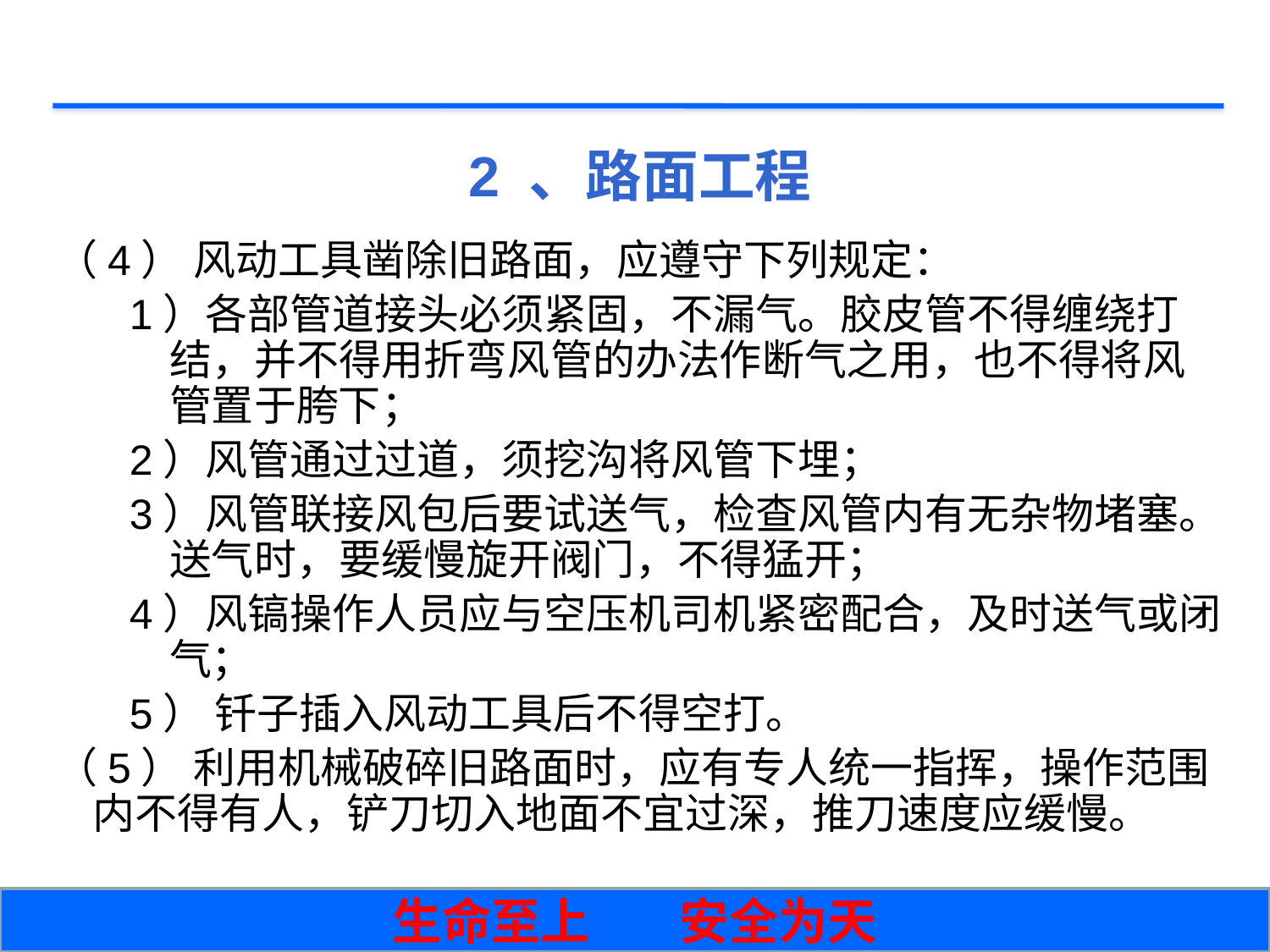

# 2 、路面工程
（4） 风动工具凿除旧路面，应遵守下列规定：
1）各部管道接头必须紧固，不漏气。胶皮管不得缠绕打结，并不得用折弯风管的办法作断气之用，也不得将风管置于胯下；
2）风管通过过道，须挖沟将风管下埋；
3）风管联接风包后要试送气，检查风管内有无杂物堵塞。送气时，要缓慢旋开阀门，不得猛开；
4）风镐操作人员应与空压机司机紧密配合，及时送气或闭气；
5） 钎子插入风动工具后不得空打。
（5） 利用机械破碎旧路面时，应有专人统一指挥，操作范围内不得有人，铲刀切入地面不宜过深，推刀速度应缓慢。